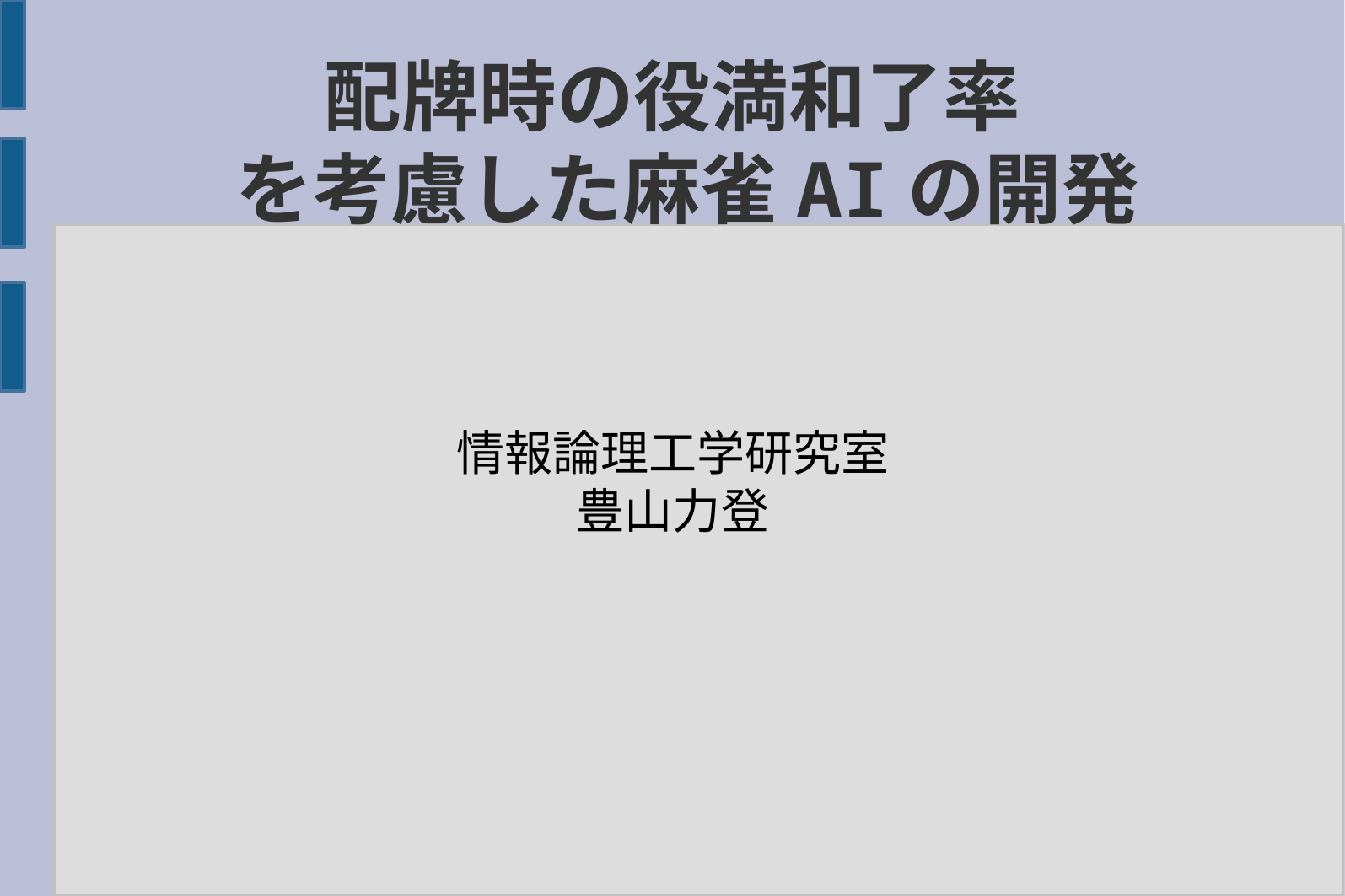

情報論理工学研究室
豊山力登
配牌時の役満和了率
を考慮した麻雀AIの開発